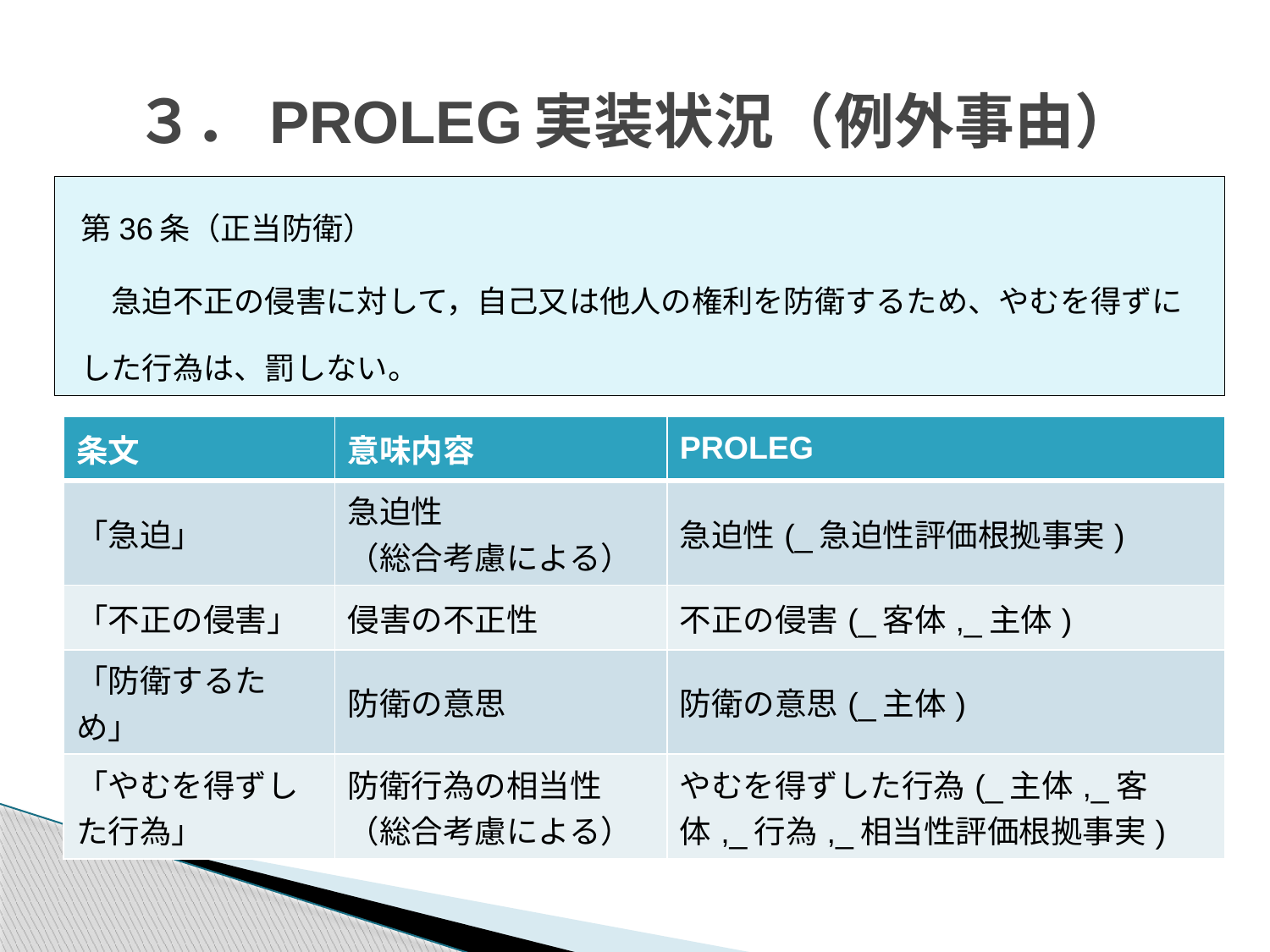

# ３．PROLEG実装状況（例外事由）
第36条（正当防衛）
　急迫不正の侵害に対して，自己又は他人の権利を防衛するため、やむを得ずにした行為は、罰しない。
| 条文 | 意味内容 | PROLEG |
| --- | --- | --- |
| 「急迫」 | 急迫性 （総合考慮による） | 急迫性(\_急迫性評価根拠事実) |
| 「不正の侵害」 | 侵害の不正性 | 不正の侵害(\_客体,\_主体) |
| 「防衛するため」 | 防衛の意思 | 防衛の意思(\_主体) |
| 「やむを得ずした行為」 | 防衛行為の相当性 （総合考慮による） | やむを得ずした行為(\_主体,\_客体,\_行為,\_相当性評価根拠事実) |